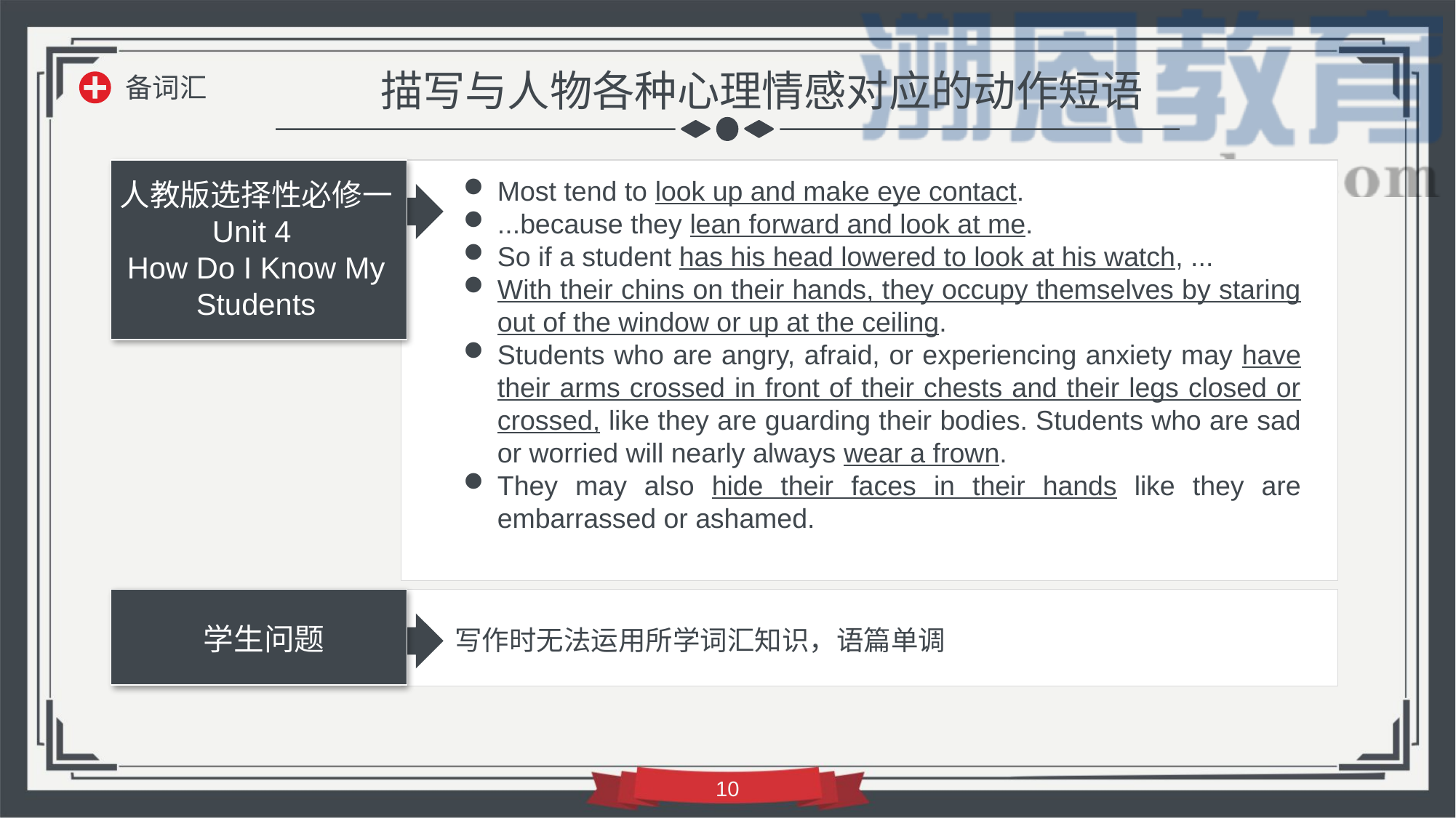

描写与人物各种心理情感对应的动作短语
备词汇

Most tend to look up and make eye contact.
...because they lean forward and look at me.
So if a student has his head lowered to look at his watch, ...
With their chins on their hands, they occupy themselves by staring out of the window or up at the ceiling.
Students who are angry, afraid, or experiencing anxiety may have their arms crossed in front of their chests and their legs closed or crossed, like they are guarding their bodies. Students who are sad or worried will nearly always wear a frown.
They may also hide their faces in their hands like they are embarrassed or ashamed.
人教版选择性必修一 Unit 4
How Do I Know My Students

学生问题
写作时无法运用所学词汇知识，语篇单调